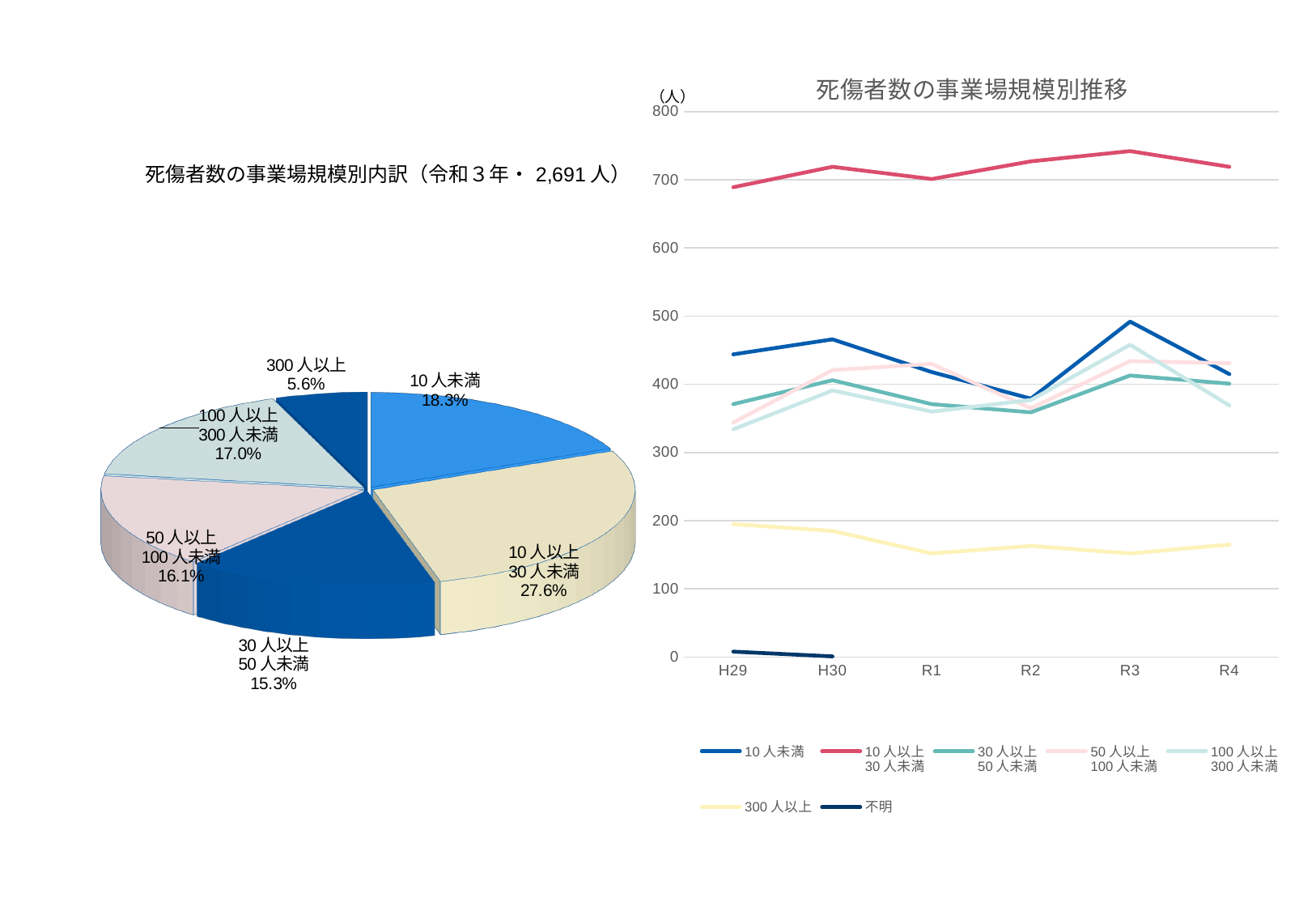

### Chart: 死傷者数の事業場規模別推移

| Category | 10人未満 | 10人以上
30人未満 | 30人以上
50人未満 | 50人以上
100人未満 | 100人以上
300人未満 | 300人以上 | 不明 |
|---|---|---|---|---|---|---|---|
| H29 | 444.0 | 689.0 | 371.0 | 344.0 | 334.0 | 195.0 | 8.0 |
| H30 | 466.0 | 719.0 | 406.0 | 421.0 | 391.0 | 185.0 | 1.0 |
| R1 | 418.0 | 701.0 | 371.0 | 430.0 | 360.0 | 152.0 | None |
| R2 | 379.0 | 727.0 | 359.0 | 365.0 | 377.0 | 163.0 | None |
| R3 | 492.0 | 742.0 | 413.0 | 434.0 | 458.0 | 152.0 | None |
| R4 | 415.0 | 719.0 | 401.0 | 431.0 | 369.0 | 165.0 | 1.0 |
（人）

[unsupported chart]